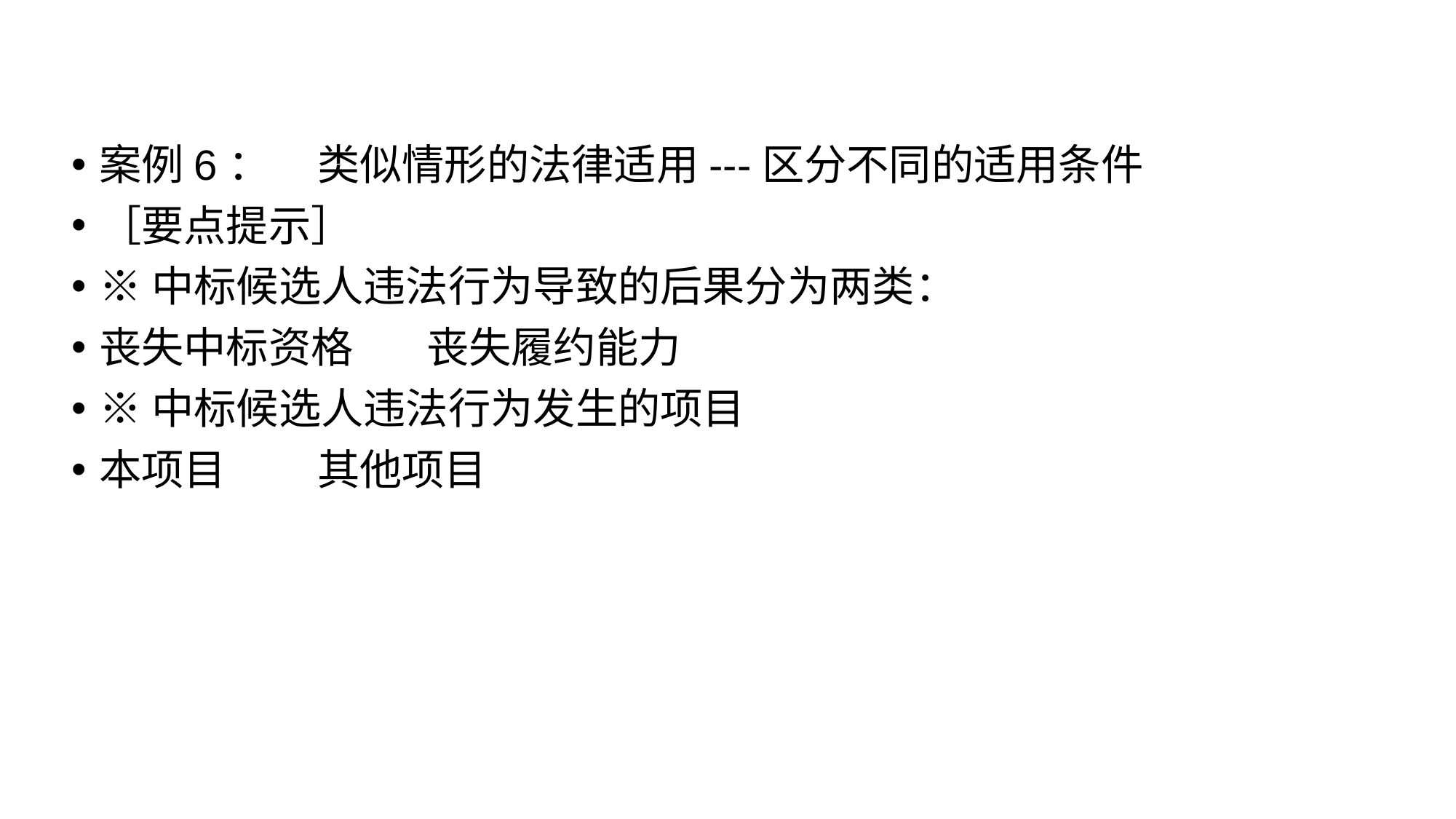

案例6：	类似情形的法律适用---区分不同的适用条件
［要点提示］
※中标候选人违法行为导致的后果分为两类：
丧失中标资格	丧失履约能力
※中标候选人违法行为发生的项目
本项目	其他项目